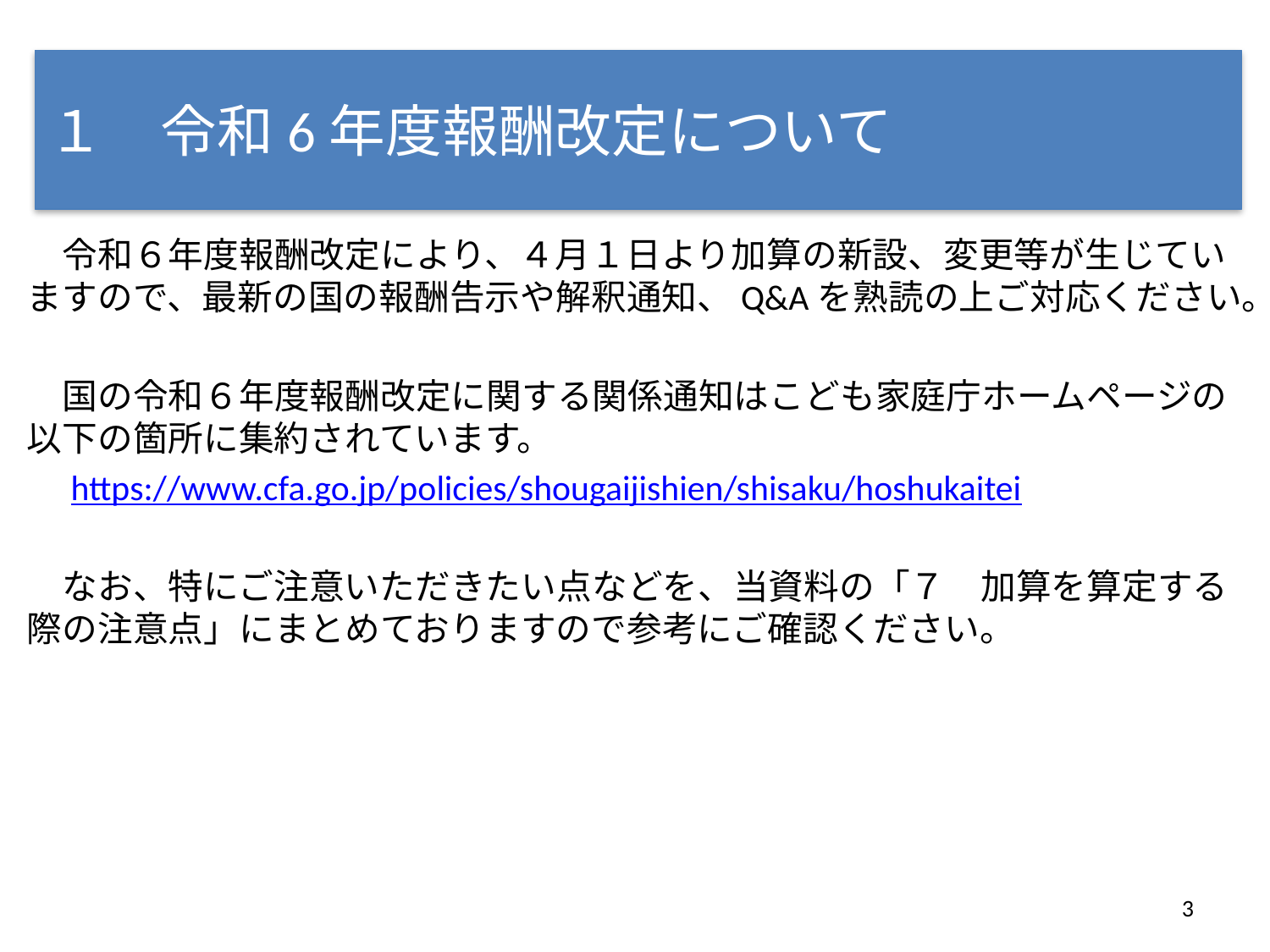

# １　令和6年度報酬改定について
　令和６年度報酬改定により、４月１日より加算の新設、変更等が生じていますので、最新の国の報酬告示や解釈通知、Q&Aを熟読の上ご対応ください。

　国の令和６年度報酬改定に関する関係通知はこども家庭庁ホームページの以下の箇所に集約されています。
　https://www.cfa.go.jp/policies/shougaijishien/shisaku/hoshukaitei

　なお、特にご注意いただきたい点などを、当資料の「７　加算を算定する際の注意点」にまとめておりますので参考にご確認ください。

3